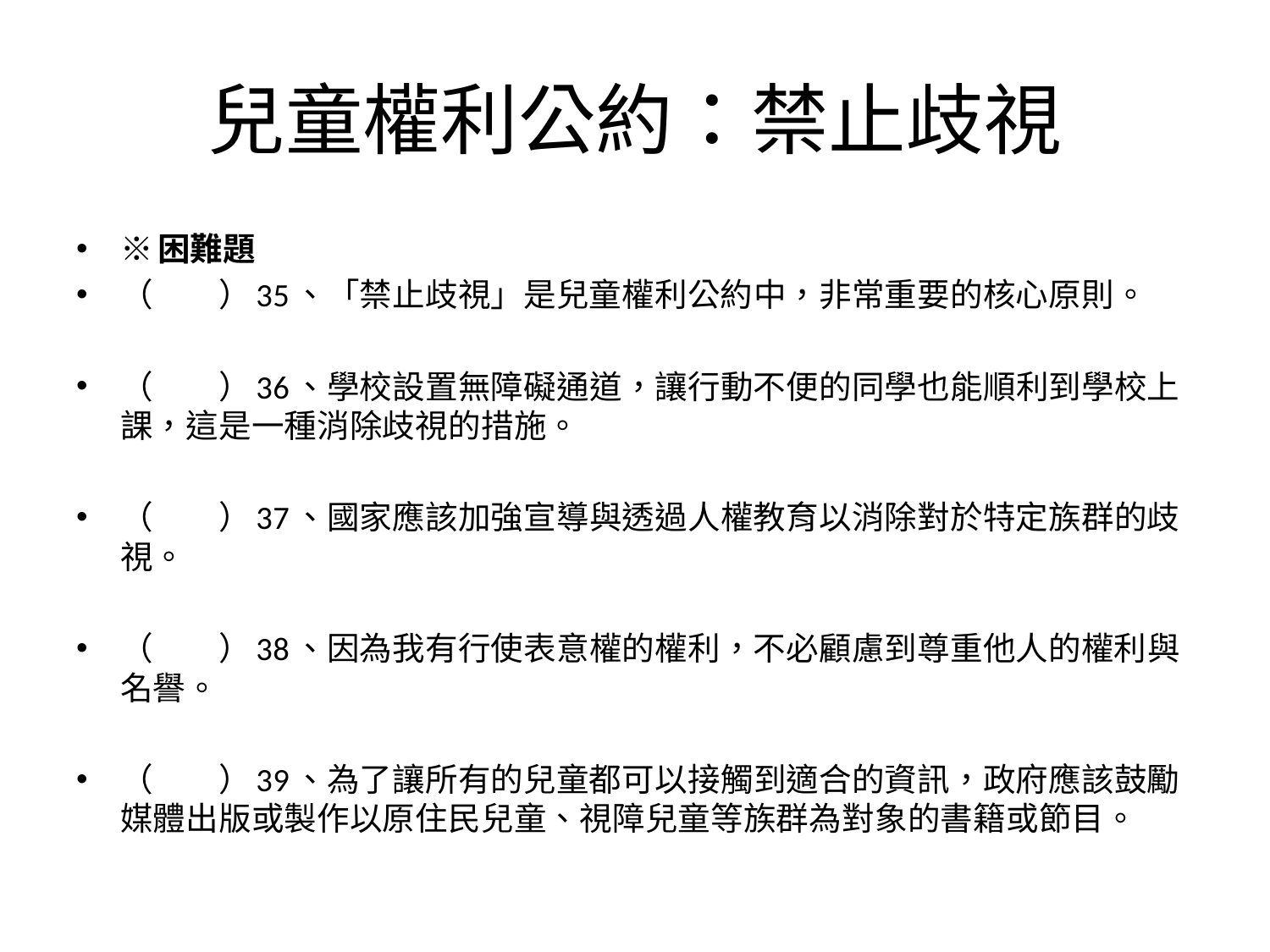

# 兒童權利公約：禁止歧視
※困難題
（　　）35、「禁止歧視」是兒童權利公約中，非常重要的核心原則。

（　　）36、學校設置無障礙通道，讓行動不便的同學也能順利到學校上課，這是一種消除歧視的措施。

（　　）37、國家應該加強宣導與透過人權教育以消除對於特定族群的歧視。

（　　）38、因為我有行使表意權的權利，不必顧慮到尊重他人的權利與名譽。

（　　）39、為了讓所有的兒童都可以接觸到適合的資訊，政府應該鼓勵媒體出版或製作以原住民兒童、視障兒童等族群為對象的書籍或節目。